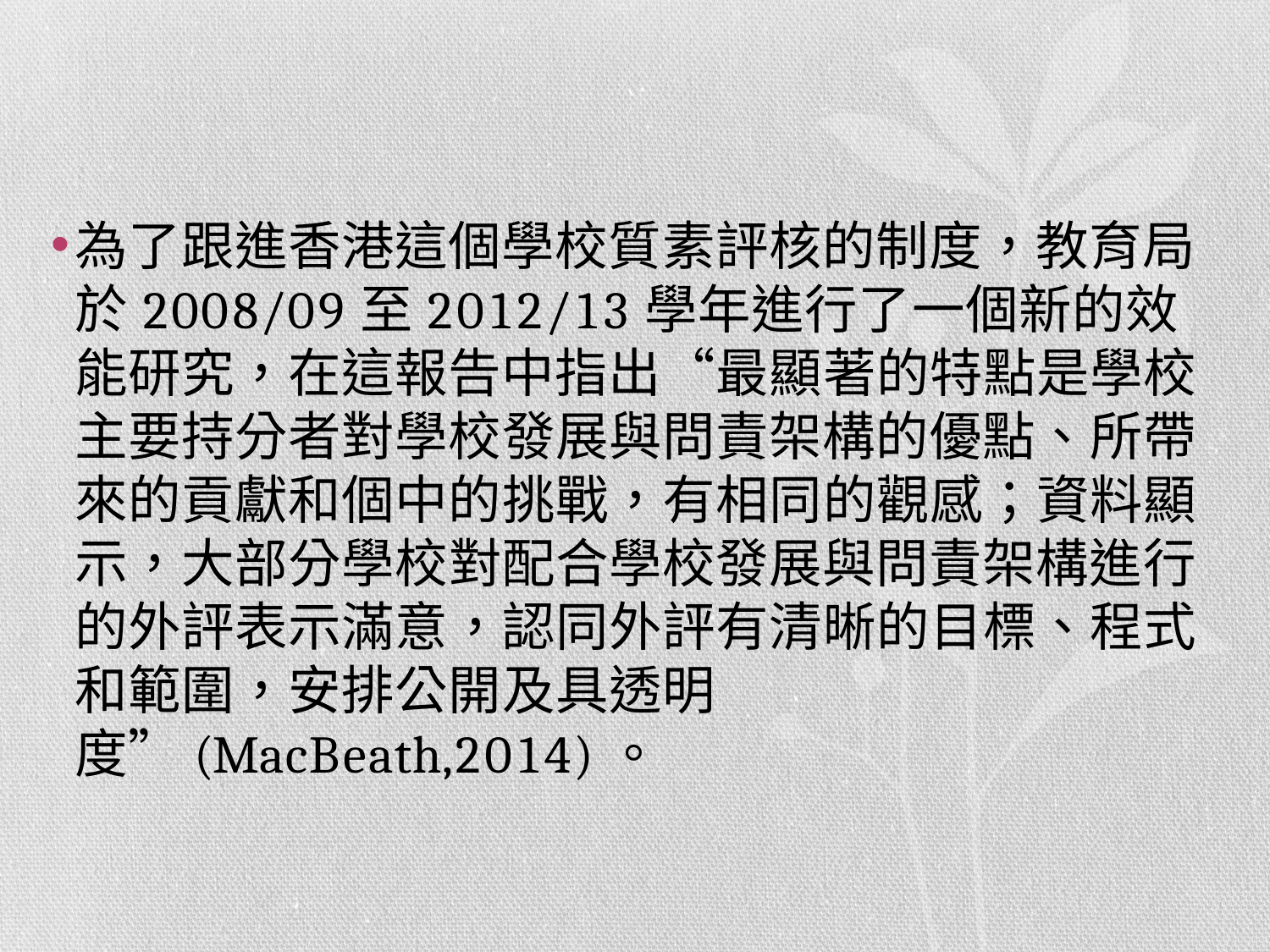

#
為了跟進香港這個學校質素評核的制度，教育局於2008/09至2012/13學年進行了一個新的效能研究，在這報告中指出“最顯著的特點是學校主要持分者對學校發展與問責架構的優點、所帶來的貢獻和個中的挑戰，有相同的觀感；資料顯示，大部分學校對配合學校發展與問責架構進行的外評表示滿意，認同外評有清晰的目標、程式和範圍，安排公開及具透明度”(MacBeath,2014)。